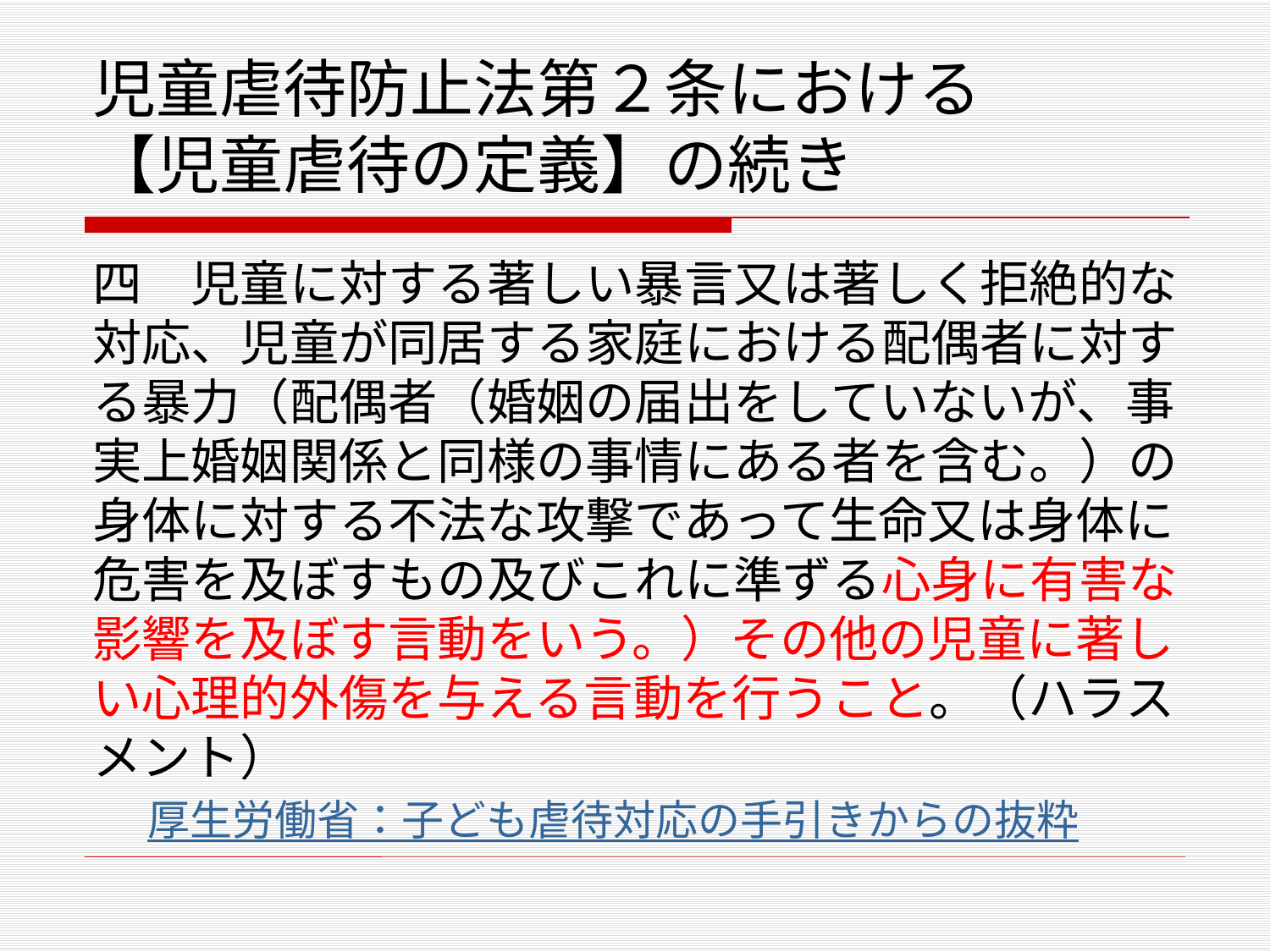

# 児童虐待防止法第２条における 【児童虐待の定義】の続き
四　児童に対する著しい暴言又は著しく拒絶的な対応、児童が同居する家庭における配偶者に対する暴力（配偶者（婚姻の届出をしていないが、事実上婚姻関係と同様の事情にある者を含む。）の身体に対する不法な攻撃であって生命又は身体に危害を及ぼすもの及びこれに準ずる心身に有害な影響を及ぼす言動をいう。）その他の児童に著しい心理的外傷を与える言動を行うこと。（ハラスメント）

厚生労働省：子ども虐待対応の手引きからの抜粋